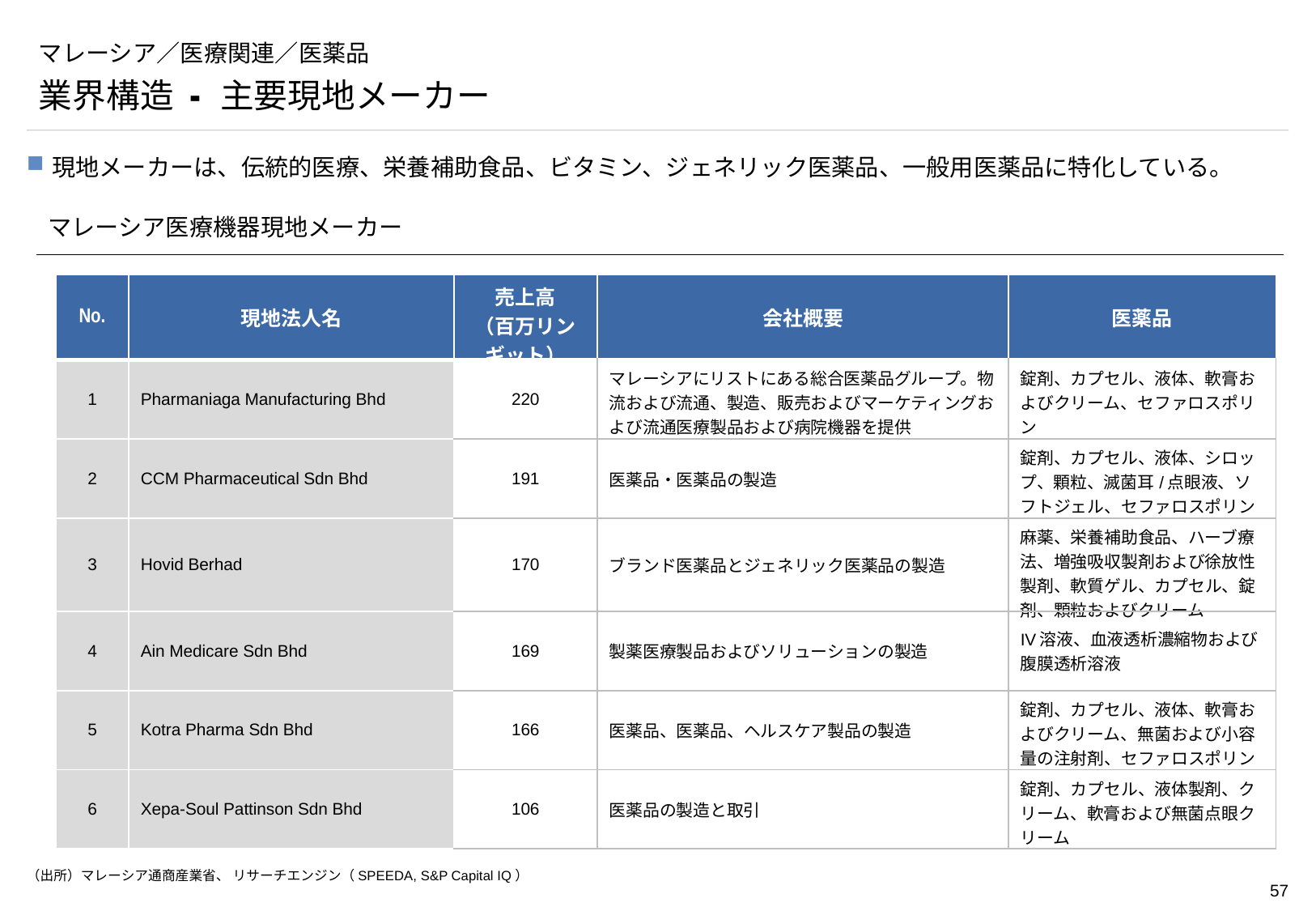

# マレーシア／医療関連／医薬品
業界構造 - 主要現地メーカー
現地メーカーは、伝統的医療、栄養補助食品、ビタミン、ジェネリック医薬品、一般用医薬品に特化している。
マレーシア医療機器現地メーカー
| No. | 現地法人名 | 売上高 （百万リンギット） | 会社概要 | 医薬品 |
| --- | --- | --- | --- | --- |
| 1 | Pharmaniaga Manufacturing Bhd | 220 | マレーシアにリストにある総合医薬品グループ。物流および流通、製造、販売およびマーケティングおよび流通医療製品および病院機器を提供 | 錠剤、カプセル、液体、軟膏およびクリーム、セファロスポリン |
| 2 | CCM Pharmaceutical Sdn Bhd | 191 | 医薬品・医薬品の製造 | 錠剤、カプセル、液体、シロップ、顆粒、滅菌耳/点眼液、ソフトジェル、セファロスポリン |
| 3 | Hovid Berhad | 170 | ブランド医薬品とジェネリック医薬品の製造 | 麻薬、栄養補助食品、ハーブ療法、増強吸収製剤および徐放性製剤、軟質ゲル、カプセル、錠剤、顆粒およびクリーム |
| 4 | Ain Medicare Sdn Bhd | 169 | 製薬医療製品およびソリューションの製造 | IV溶液、血液透析濃縮物および腹膜透析溶液 |
| 5 | Kotra Pharma Sdn Bhd | 166 | 医薬品、医薬品、ヘルスケア製品の製造 | 錠剤、カプセル、液体、軟膏およびクリーム、無菌および小容量の注射剤、セファロスポリン |
| 6 | Xepa-Soul Pattinson Sdn Bhd | 106 | 医薬品の製造と取引 | 錠剤、カプセル、液体製剤、クリーム、軟膏および無菌点眼クリーム |
（出所）マレーシア通商産業省、 リサーチエンジン（SPEEDA, S&P Capital IQ）